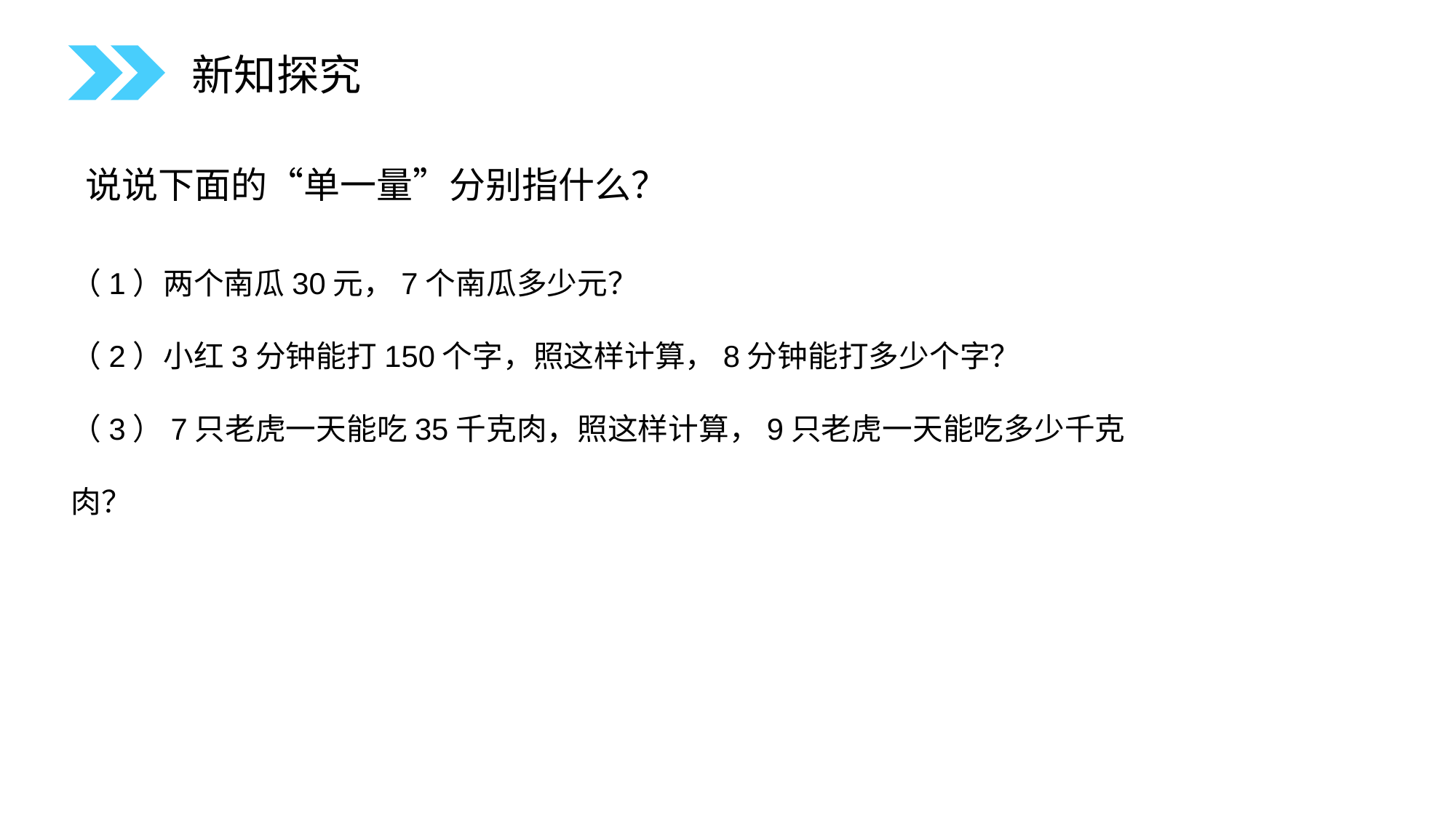

新知探究
说说下面的“单一量”分别指什么？
（1）两个南瓜30元，7个南瓜多少元？
（2）小红3分钟能打150个字，照这样计算，8分钟能打多少个字？
（3）7只老虎一天能吃35千克肉，照这样计算，9只老虎一天能吃多少千克肉？